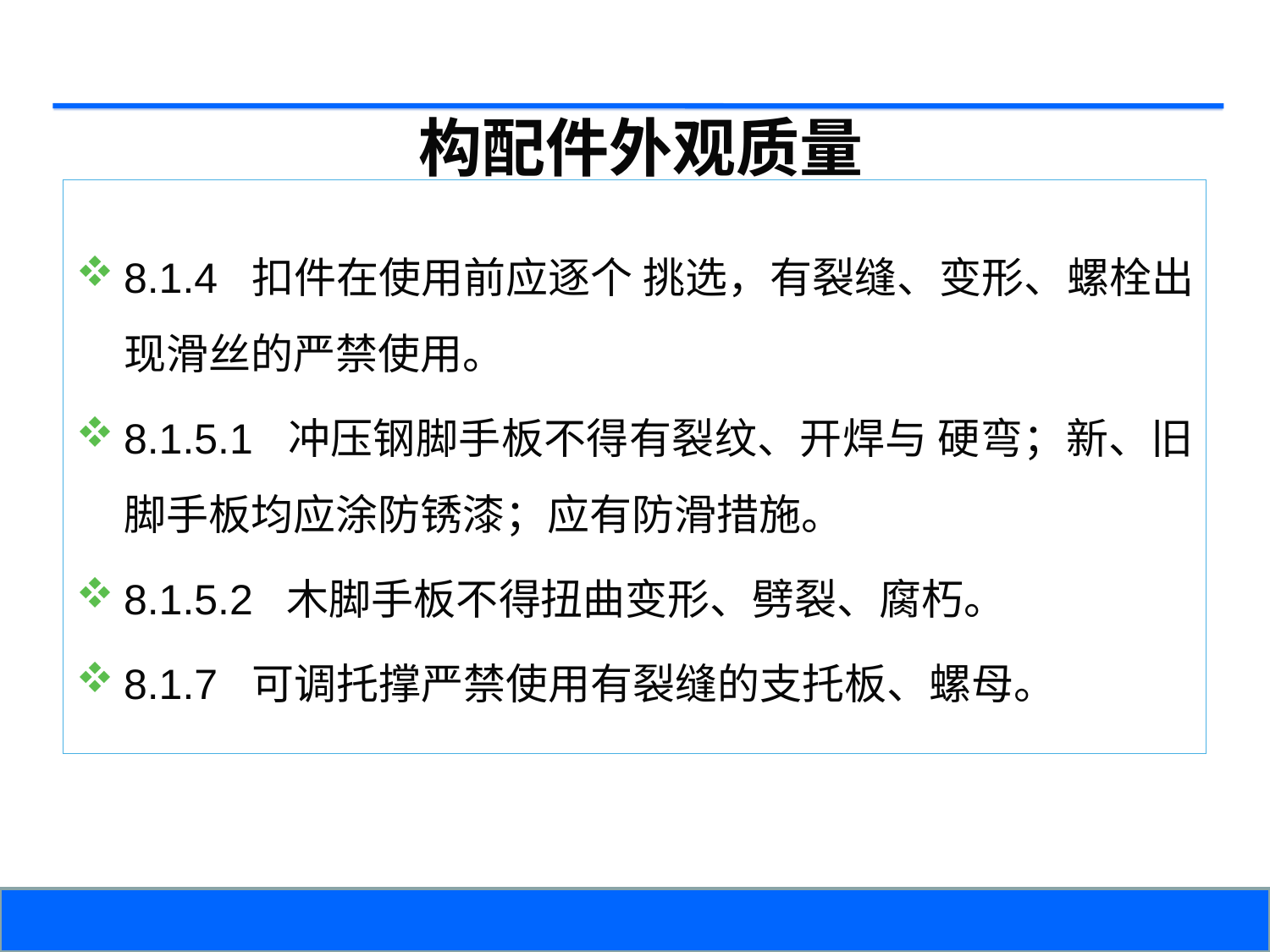

构配件外观质量
8.1.4  扣件在使用前应逐个 挑选，有裂缝、变形、螺栓出现滑丝的严禁使用。
8.1.5.1  冲压钢脚手板不得有裂纹、开焊与 硬弯；新、旧脚手板均应涂防锈漆；应有防滑措施。
8.1.5.2  木脚手板不得扭曲变形、劈裂、腐朽。
8.1.7  可调托撑严禁使用有裂缝的支托板、螺母。